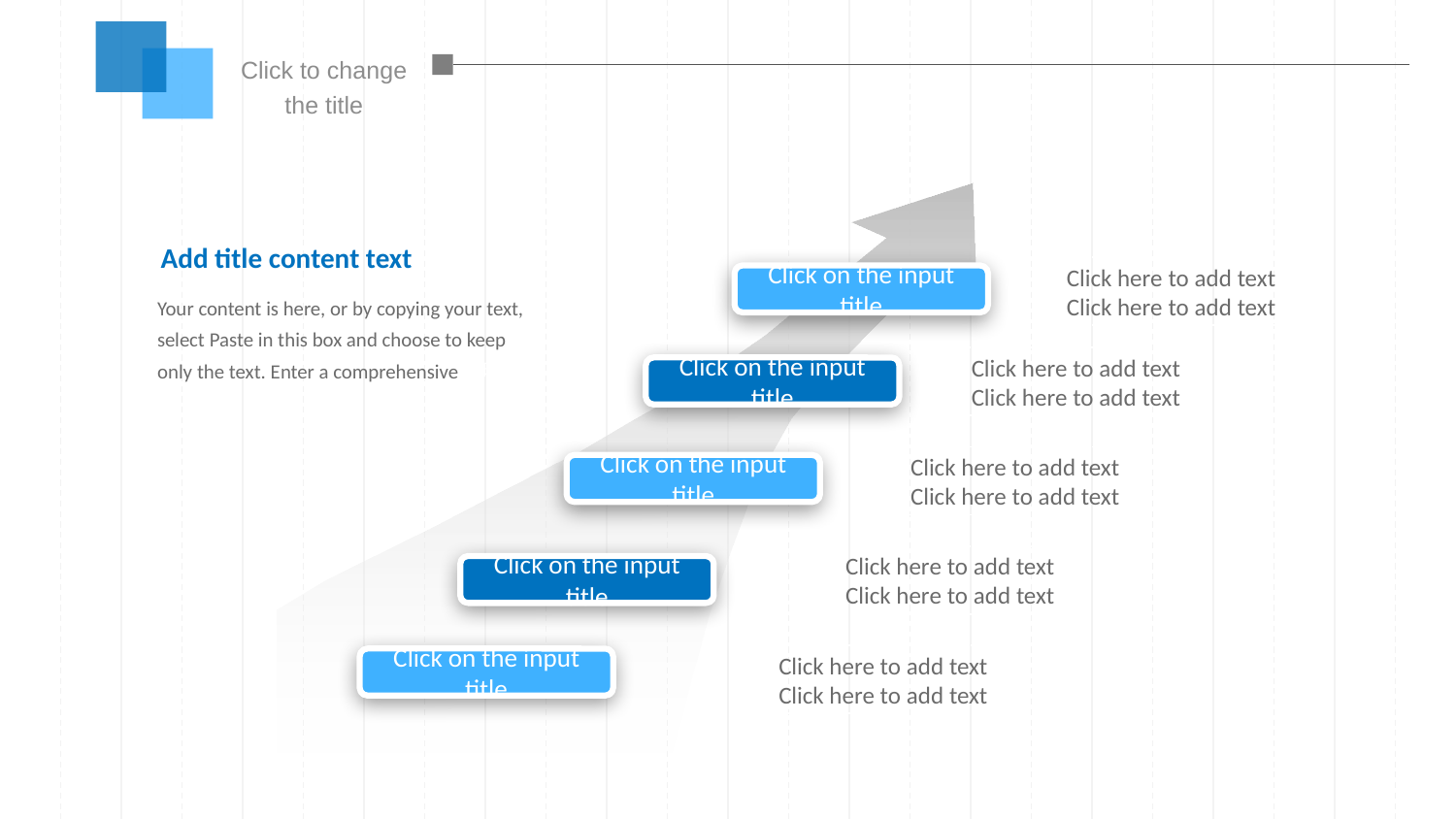

Click to change the title

Add title content text
Click here to add text
Click here to add text
Click on the input title
Your content is here, or by copying your text, select Paste in this box and choose to keep only the text. Enter a comprehensive说明。
Click here to add text
Click here to add text
Click on the input title
Click here to add text
Click here to add text
Click on the input title
Click here to add text
Click here to add text
Click on the input title
Click here to add text
Click here to add text
Click on the input title